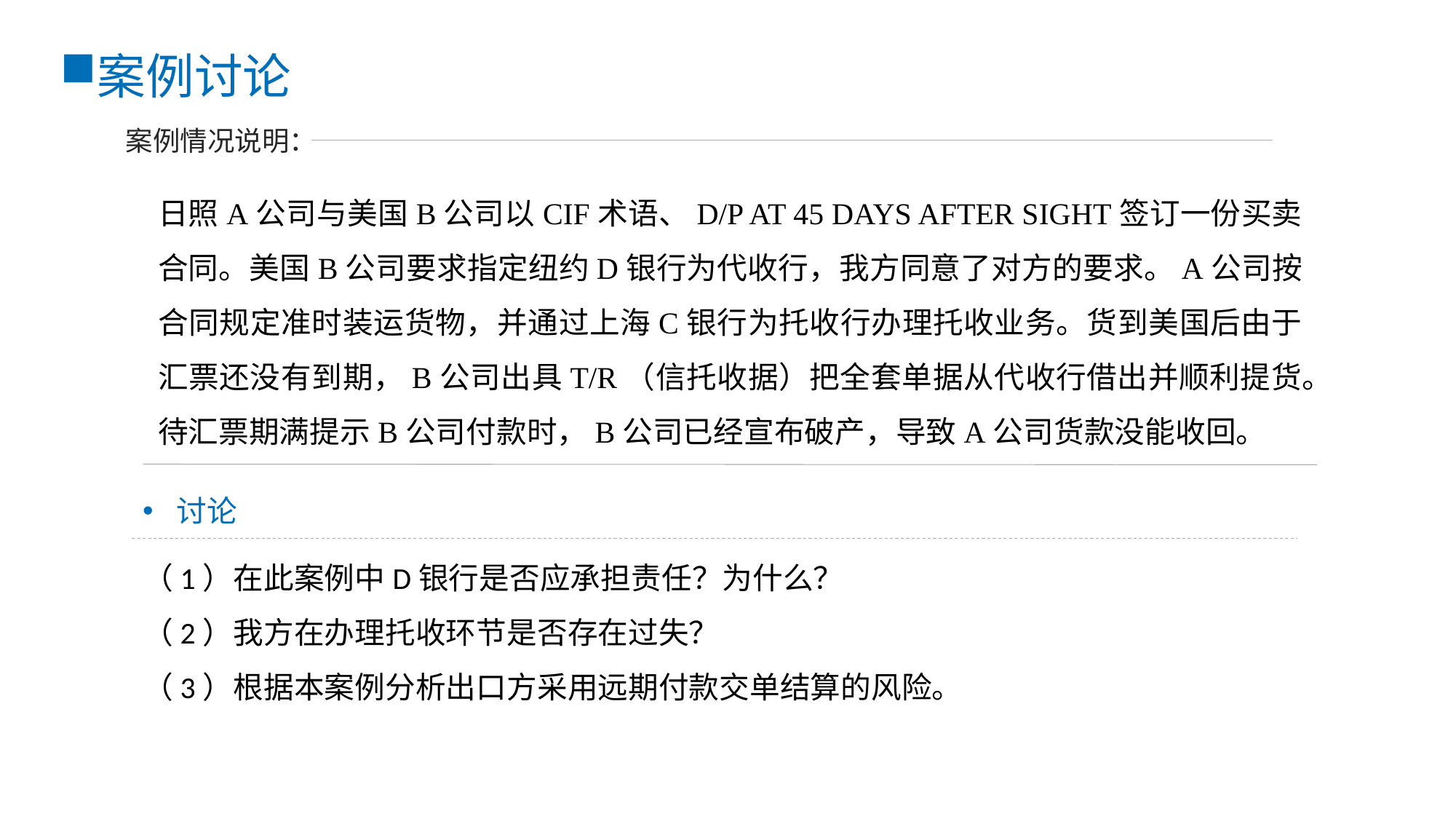

案例讨论
案例情况说明：
日照A公司与美国B公司以CIF术语、D/P AT 45 DAYS AFTER SIGHT签订一份买卖合同。美国B公司要求指定纽约D银行为代收行，我方同意了对方的要求。A公司按合同规定准时装运货物，并通过上海C银行为托收行办理托收业务。货到美国后由于汇票还没有到期，B公司出具T/R（信托收据）把全套单据从代收行借出并顺利提货。待汇票期满提示B公司付款时，B公司已经宣布破产，导致A公司货款没能收回。
讨论
（1）在此案例中D银行是否应承担责任？为什么？
（2）我方在办理托收环节是否存在过失？
（3）根据本案例分析出口方采用远期付款交单结算的风险。